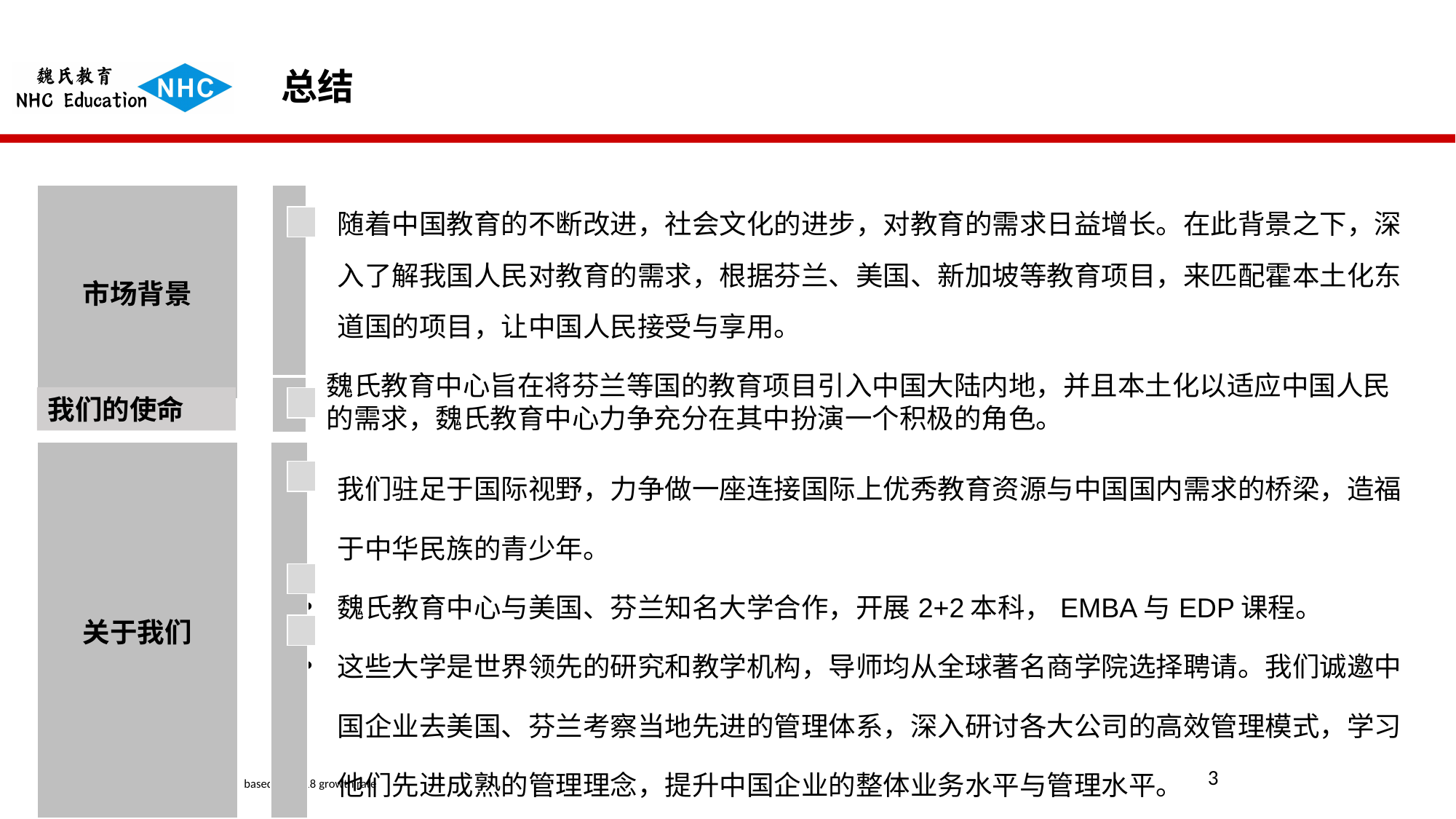

总结
| 市场背景 | 随着中国教育的不断改进，社会文化的进步，对教育的需求日益增长。在此背景之下，深入了解我国人民对教育的需求，根据芬兰、美国、新加坡等教育项目，来匹配霍本土化东道国的项目，让中国人民接受与享用。 |
| --- | --- |

魏氏教育中心旨在将芬兰等国的教育项目引入中国大陆内地，并且本土化以适应中国人民的需求，魏氏教育中心力争充分在其中扮演一个积极的角色。

我们的使命

| 关于我们 | 我们驻足于国际视野，力争做一座连接国际上优秀教育资源与中国国内需求的桥梁，造福于中华民族的青少年。 魏氏教育中心与美国、芬兰知名大学合作，开展2+2本科，EMBA与EDP课程。 这些大学是世界领先的研究和教学机构，导师均从全球著名商学院选择聘请。我们诚邀中国企业去美国、芬兰考察当地先进的管理体系，深入研讨各大公司的高效管理模式，学习他们先进成熟的管理理念，提升中国企业的整体业务水平与管理水平。 |
| --- | --- |

3
1. Based on CAGR of 16% extrapolated  based on 2018 growth rate